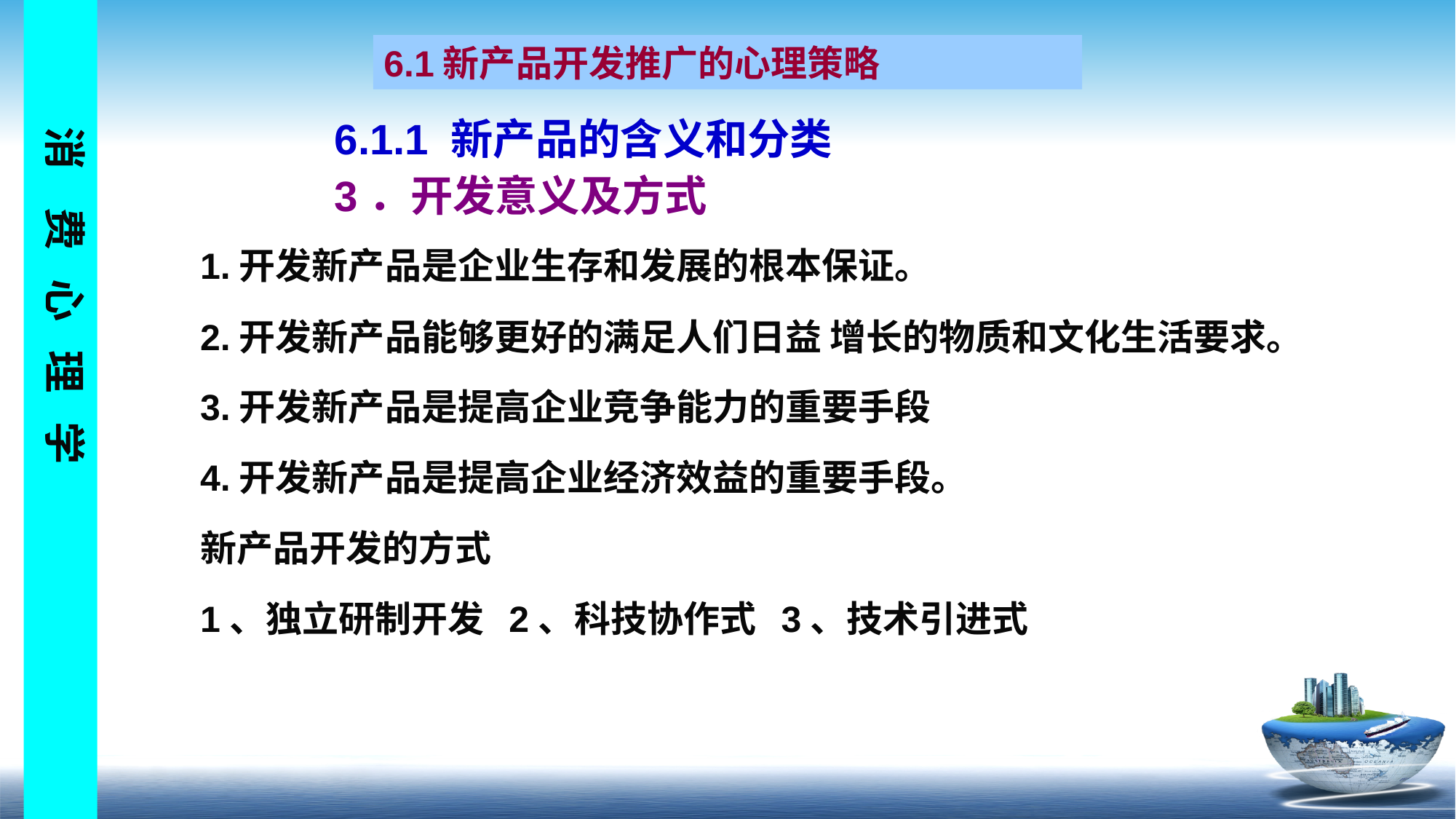

6.1新产品开发推广的心理策略

6.1.1 新产品的含义和分类
3．开发意义及方式
1.开发新产品是企业生存和发展的根本保证。
2.开发新产品能够更好的满足人们日益 增长的物质和文化生活要求。
3.开发新产品是提高企业竞争能力的重要手段
4.开发新产品是提高企业经济效益的重要手段。
新产品开发的方式
1、独立研制开发  2、科技协作式  3、技术引进式